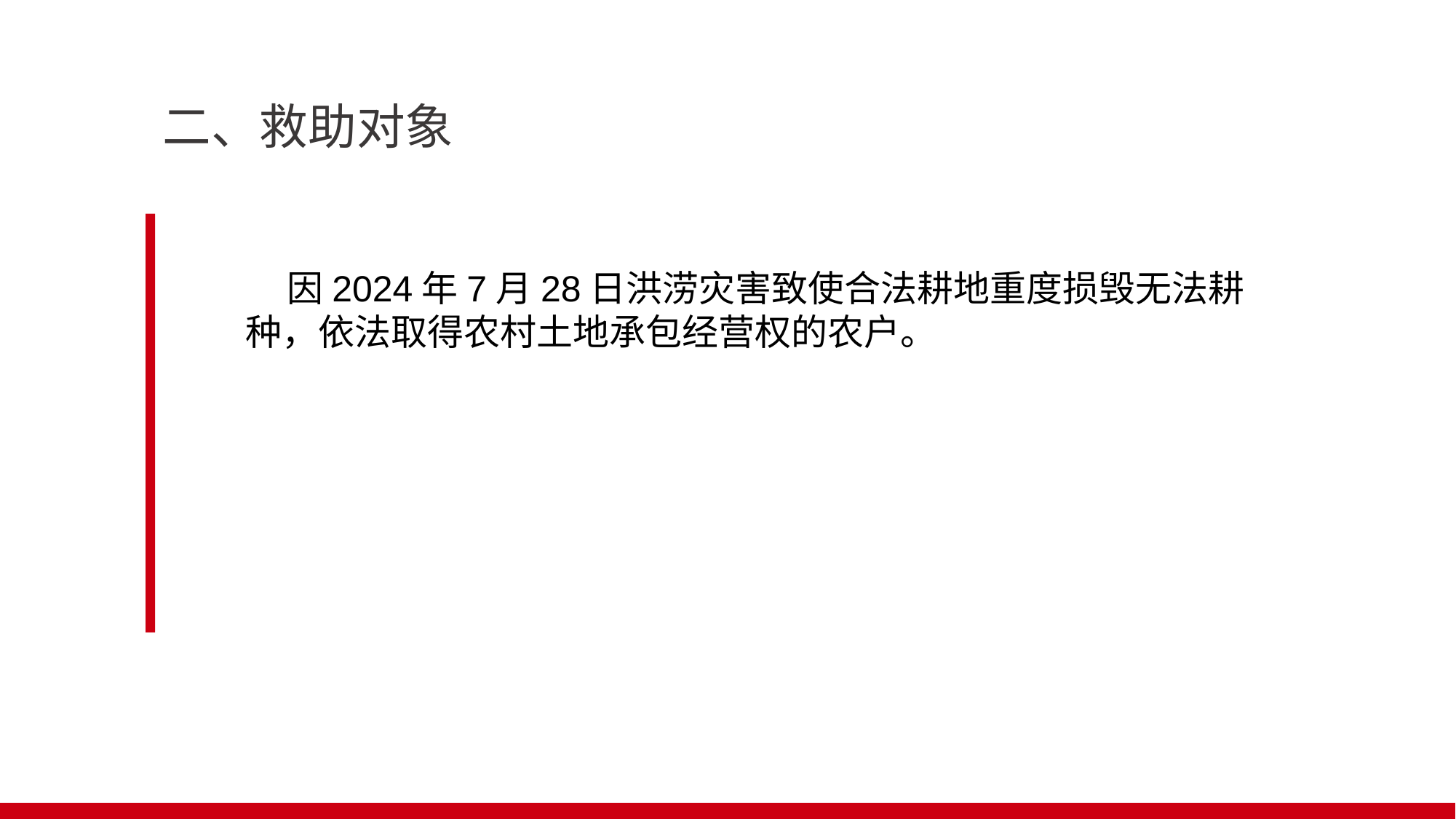

二、救助对象

    因2024年7月28日洪涝灾害致使合法耕地重度损毁无法耕种，依法取得农村土地承包经营权的农户。